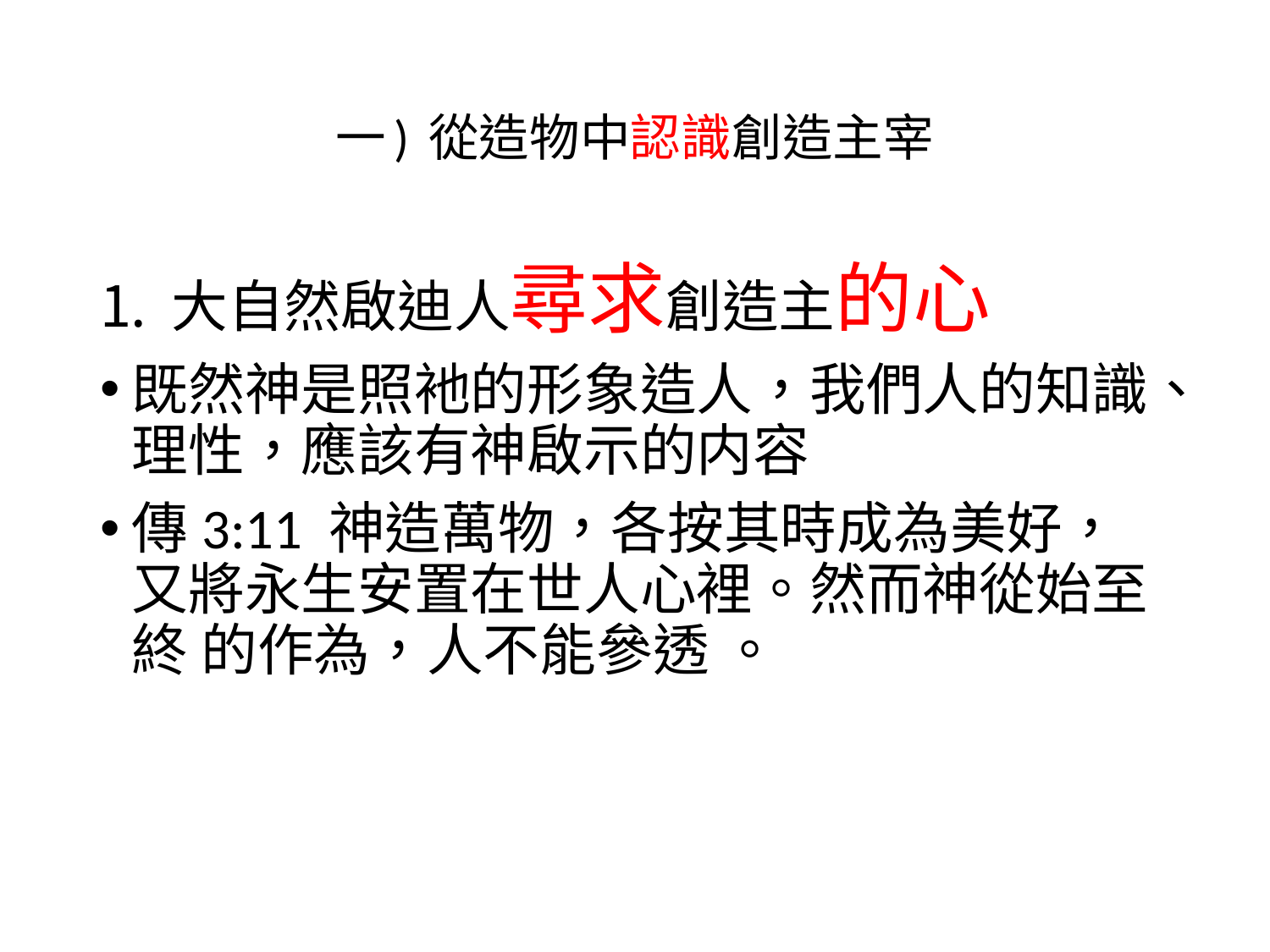

# 一) 從造物中認識創造主宰
大自然啟迪人尋求創造主的心
既然神是照衪的形象造人，我們人的知識、理性，應該有神啟示的内容
傳3:11 神造萬物，各按其時成為美好，又將永生安置在世人心裡。然而神從始至終 的作為，人不能參透 。